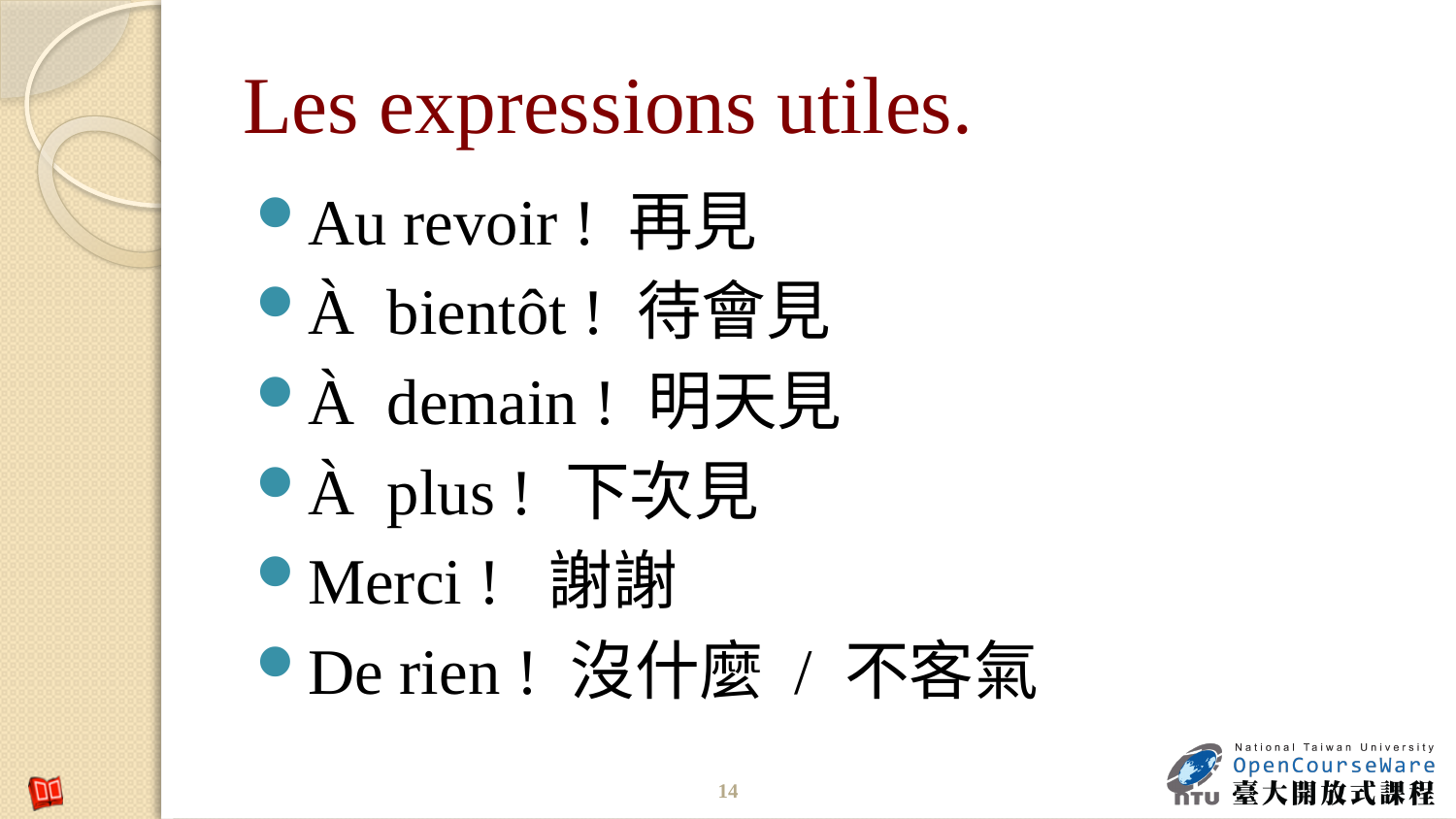

# Les expressions utiles.
Au revoir ! 再見
À  bientôt ! 待會見
À  demain ! 明天見
À  plus ! 下次見
Merci !  謝謝
De rien ! 沒什麼 / 不客氣

14